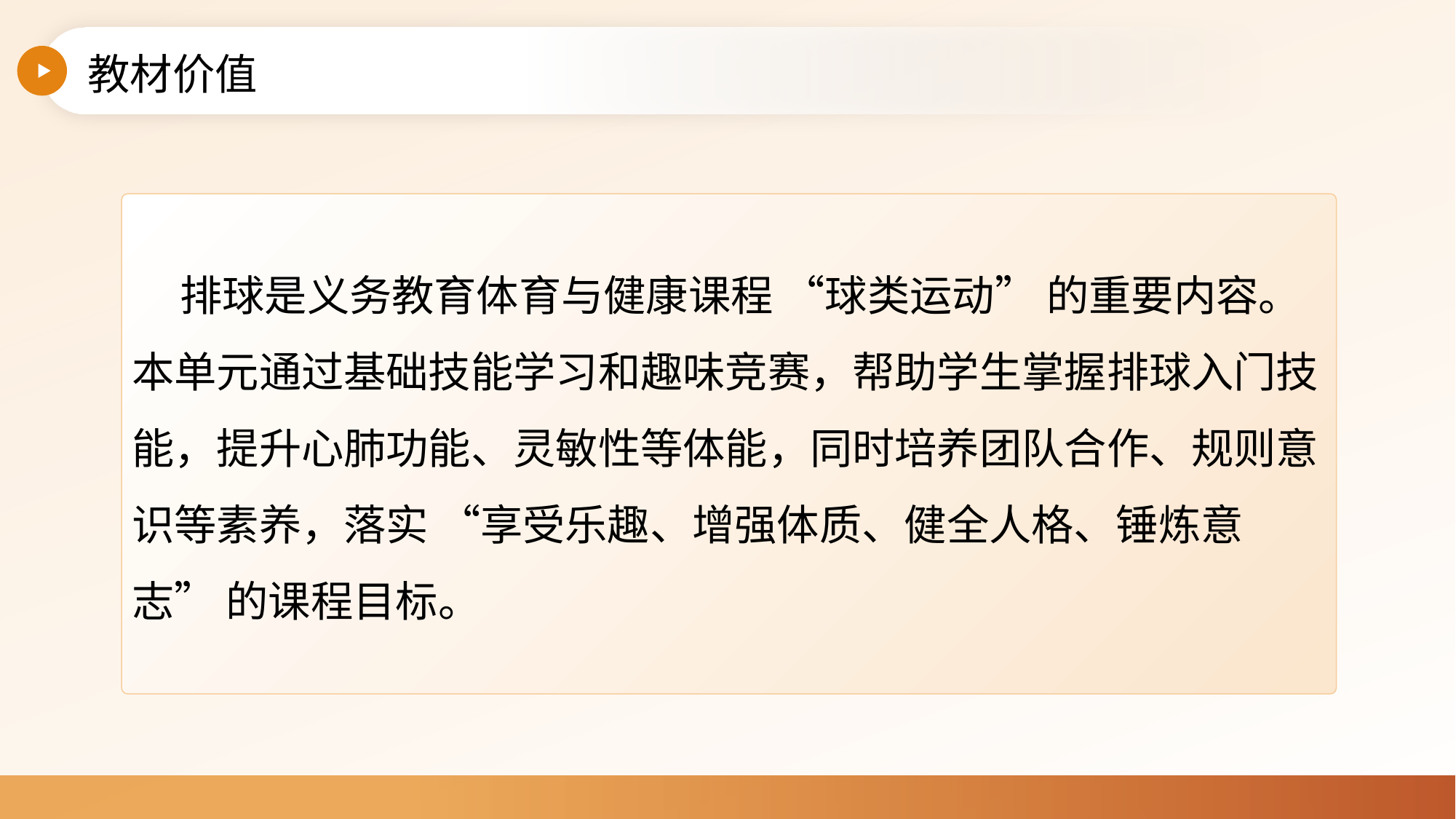

教材价值

    排球是义务教育体育与健康课程 “球类运动” 的重要内容。本单元通过基础技能学习和趣味竞赛，帮助学生掌握排球入门技能，提升心肺功能、灵敏性等体能，同时培养团队合作、规则意识等素养，落实 “享受乐趣、增强体质、健全人格、锤炼意志” 的课程目标。